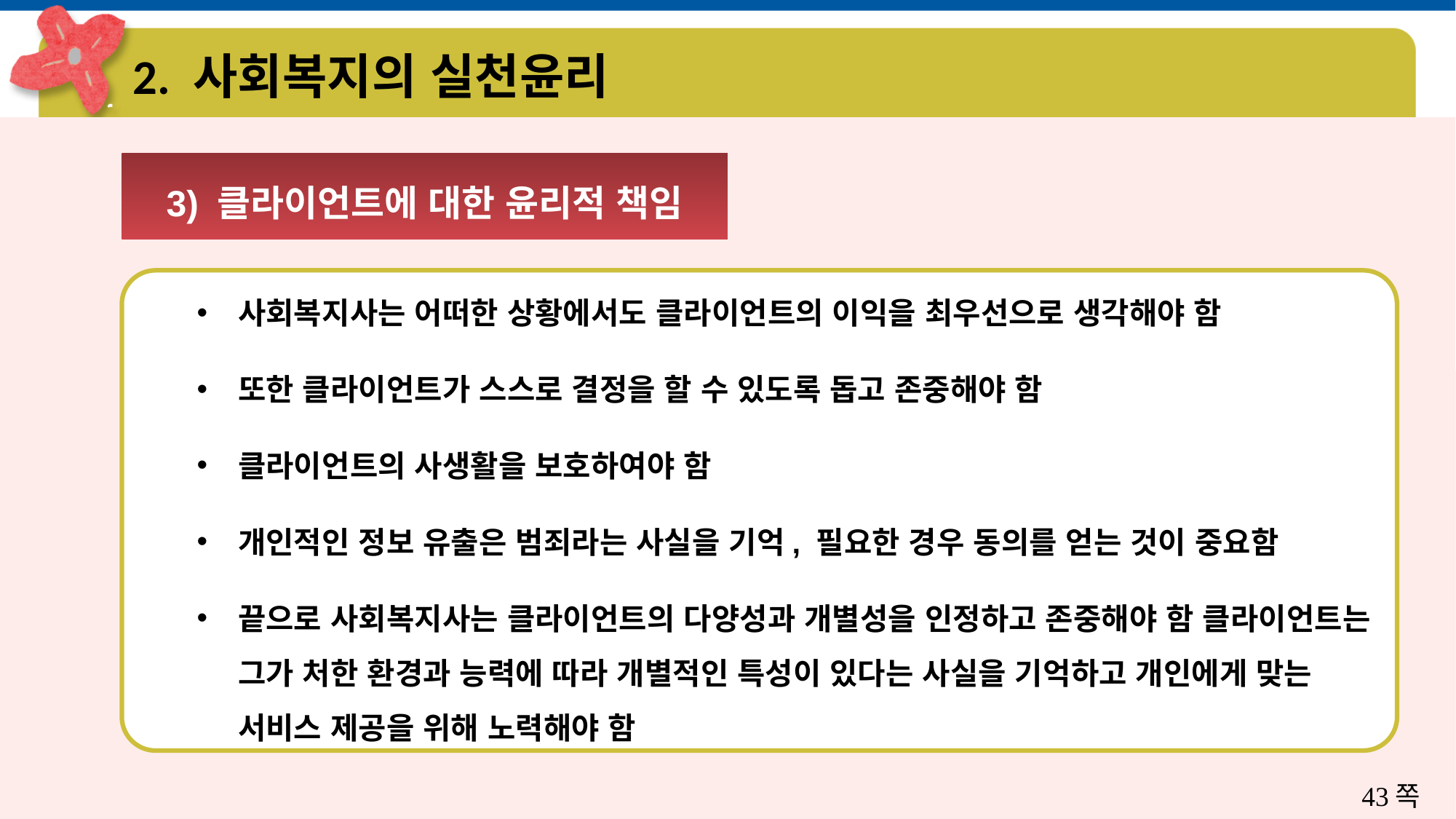

# 2. 사회복지의 실천윤리

3) 클라이언트에 대한 윤리적 책임
사회복지사는 어떠한 상황에서도 클라이언트의 이익을 최우선으로 생각해야 함

또한 클라이언트가 스스로 결정을 할 수 있도록 돕고 존중해야 함

클라이언트의 사생활을 보호하여야 함

개인적인 정보 유출은 범죄라는 사실을 기억, 필요한 경우 동의를 얻는 것이 중요함

끝으로 사회복지사는 클라이언트의 다양성과 개별성을 인정하고 존중해야 함 클라이언트는 그가 처한 환경과 능력에 따라 개별적인 특성이 있다는 사실을 기억하고 개인에게 맞는 서비스 제공을 위해 노력해야 함
43쪽